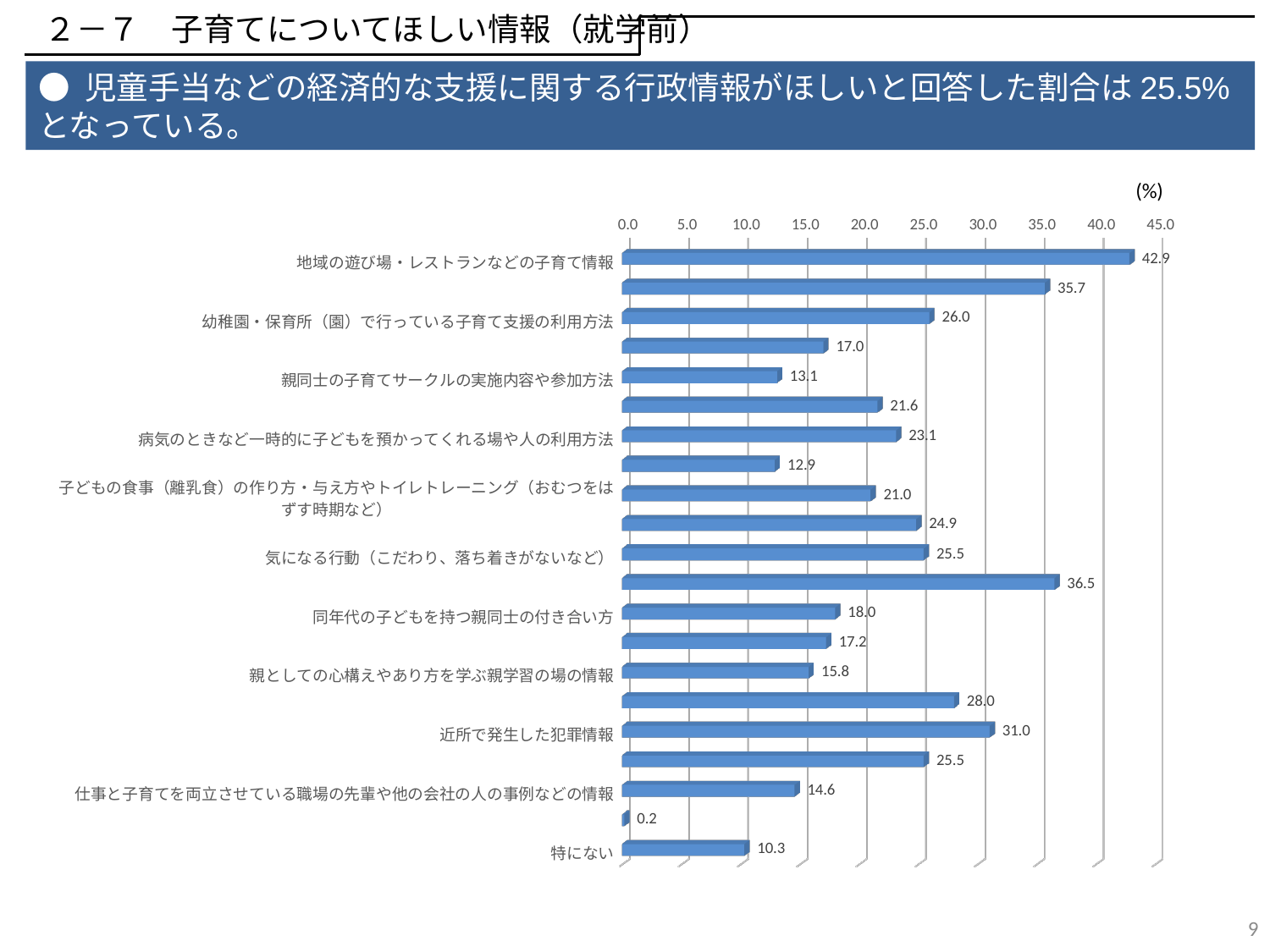

２－７　子育てについてほしい情報（就学前）
● 児童手当などの経済的な支援に関する行政情報がほしいと回答した割合は25.5%となっている。
(%)

[unsupported chart]

9